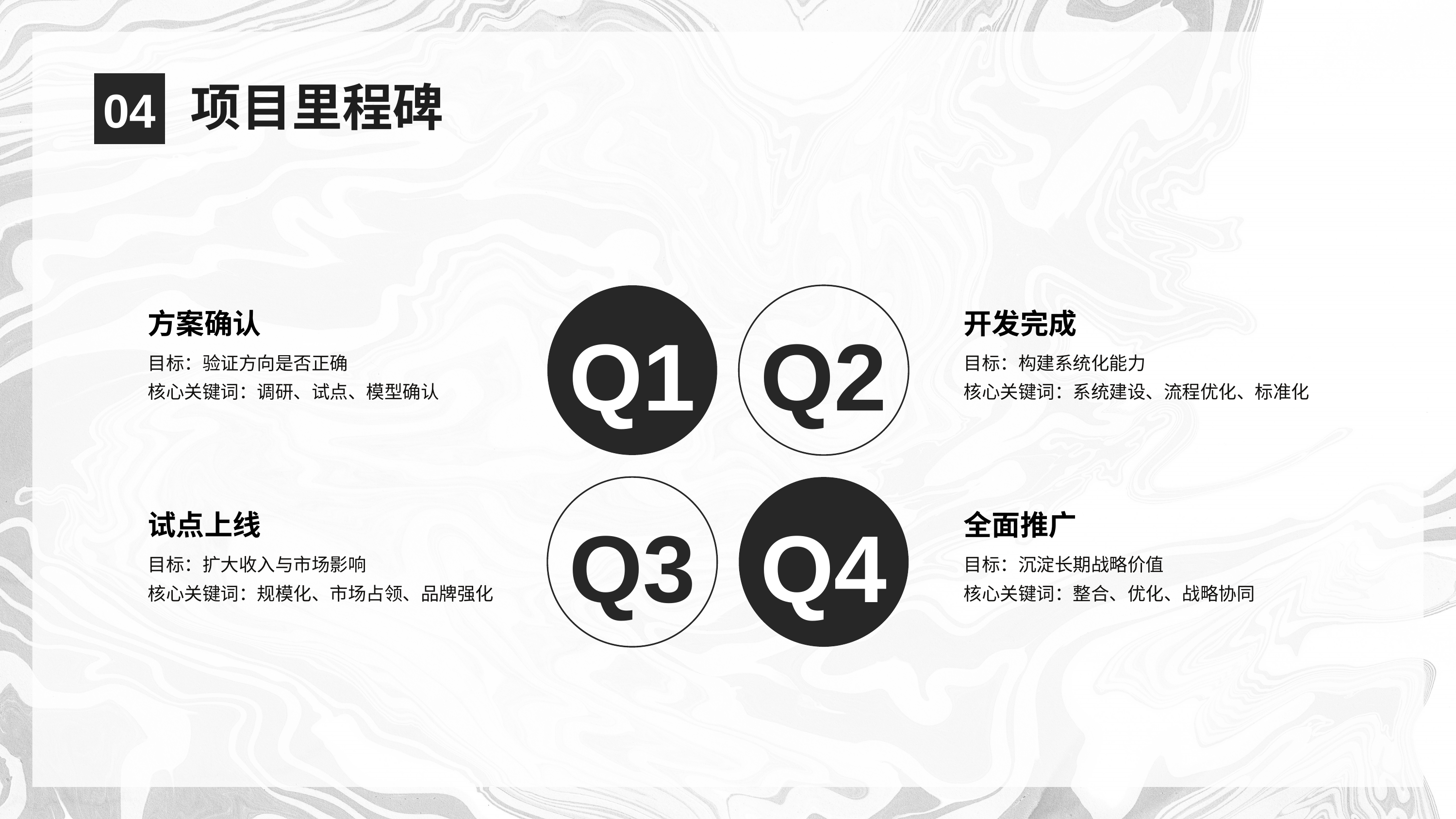

项目里程碑
04

方案确认
开发完成
Q1
Q2
目标：验证方向是否正确
核心关键词：调研、试点、模型确认
目标：构建系统化能力
核心关键词：系统建设、流程优化、标准化

试点上线
全面推广
Q3
Q4
目标：沉淀长期战略价值
核心关键词：整合、优化、战略协同
目标：扩大收入与市场影响
核心关键词：规模化、市场占领、品牌强化